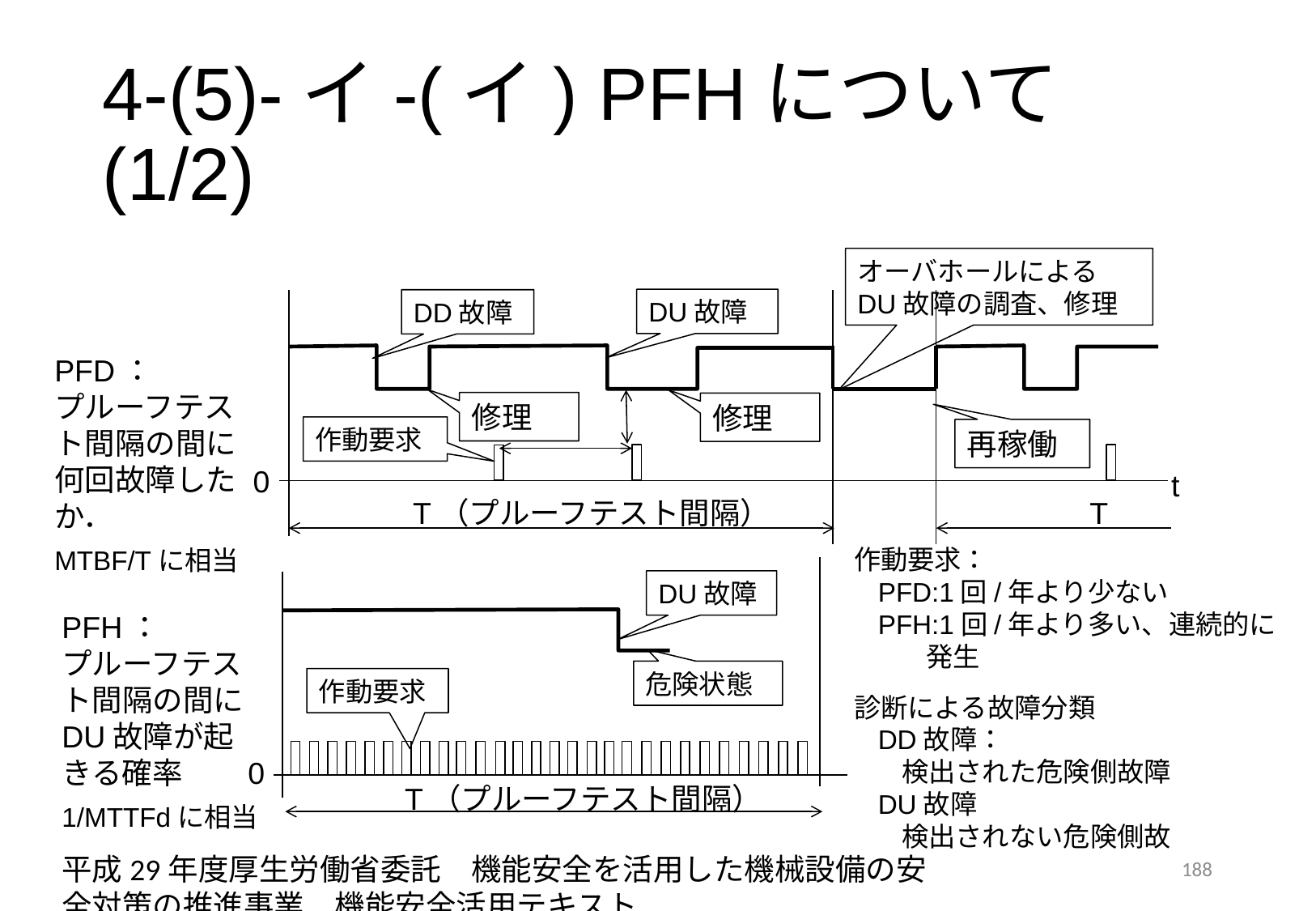

# 4-(5)-イ-(イ) PFHについて(1/2)

オーバホールによる
DU故障の調査、修理
DU故障
DD故障
PFD：
プルーフテスト間隔の間に何回故障したか．
MTBF/Tに相当

修理
修理
作動要求
再稼働

0
t
T（プルーフテスト間隔）
T
作動要求：
PFD:1回/年より少ない
PFH:1回/年より多い、連続的に発生

診断による故障分類
DD故障：
検出された危険側故障
DU故障
検出されない危険側故
DU故障
PFH：
プルーフテスト間隔の間にDU故障が起きる確率
1/MTTFdに相当

危険状態
作動要求

0
T（プルーフテスト間隔）
平成29年度厚生労働省委託　機能安全を活用した機械設備の安全対策の推進事業　機能安全活用テキスト
188